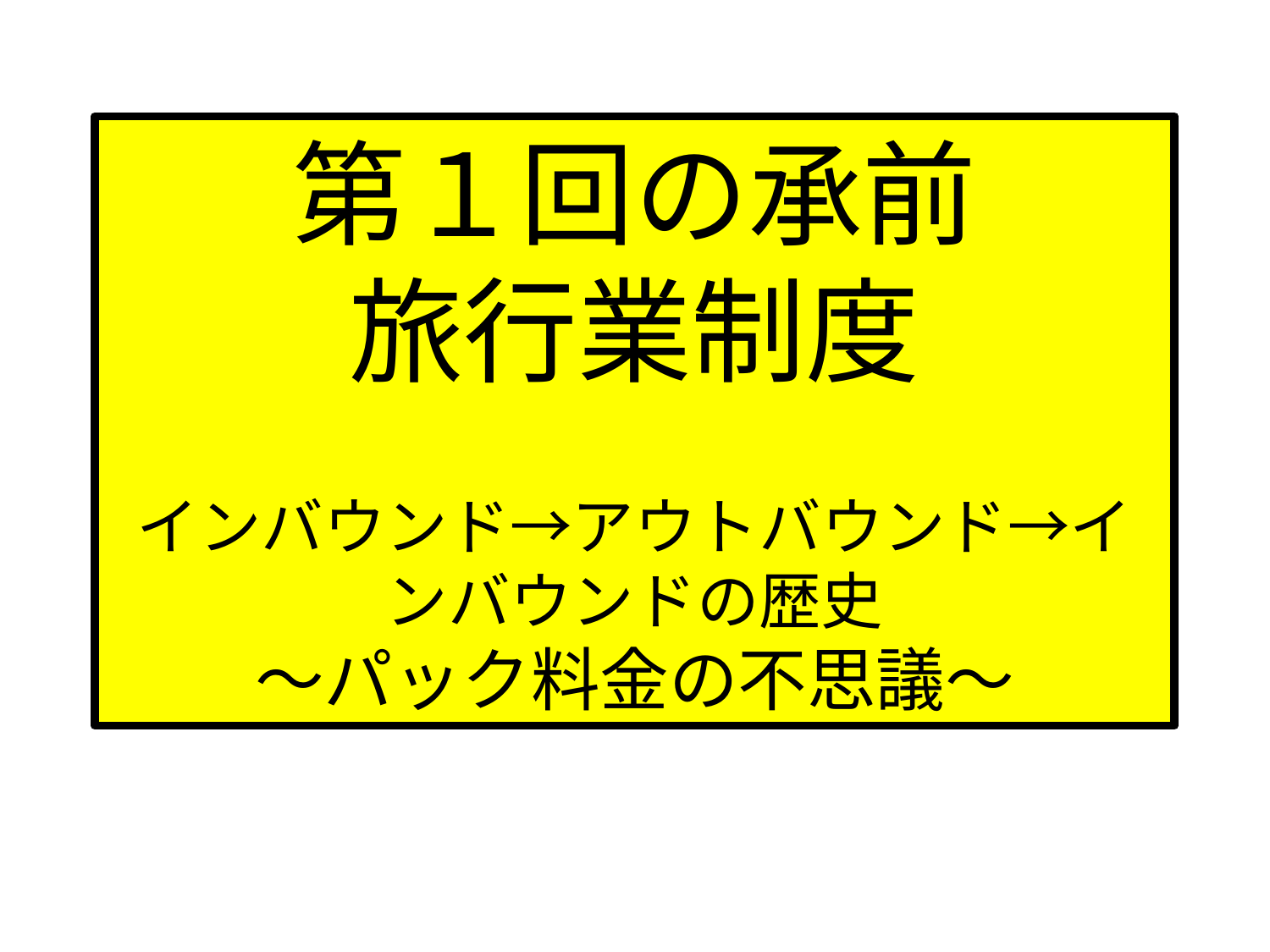

# 第１回の承前 旅行業制度 インバウンド→アウトバウンド→インバウンドの歴史 ～パック料金の不思議～